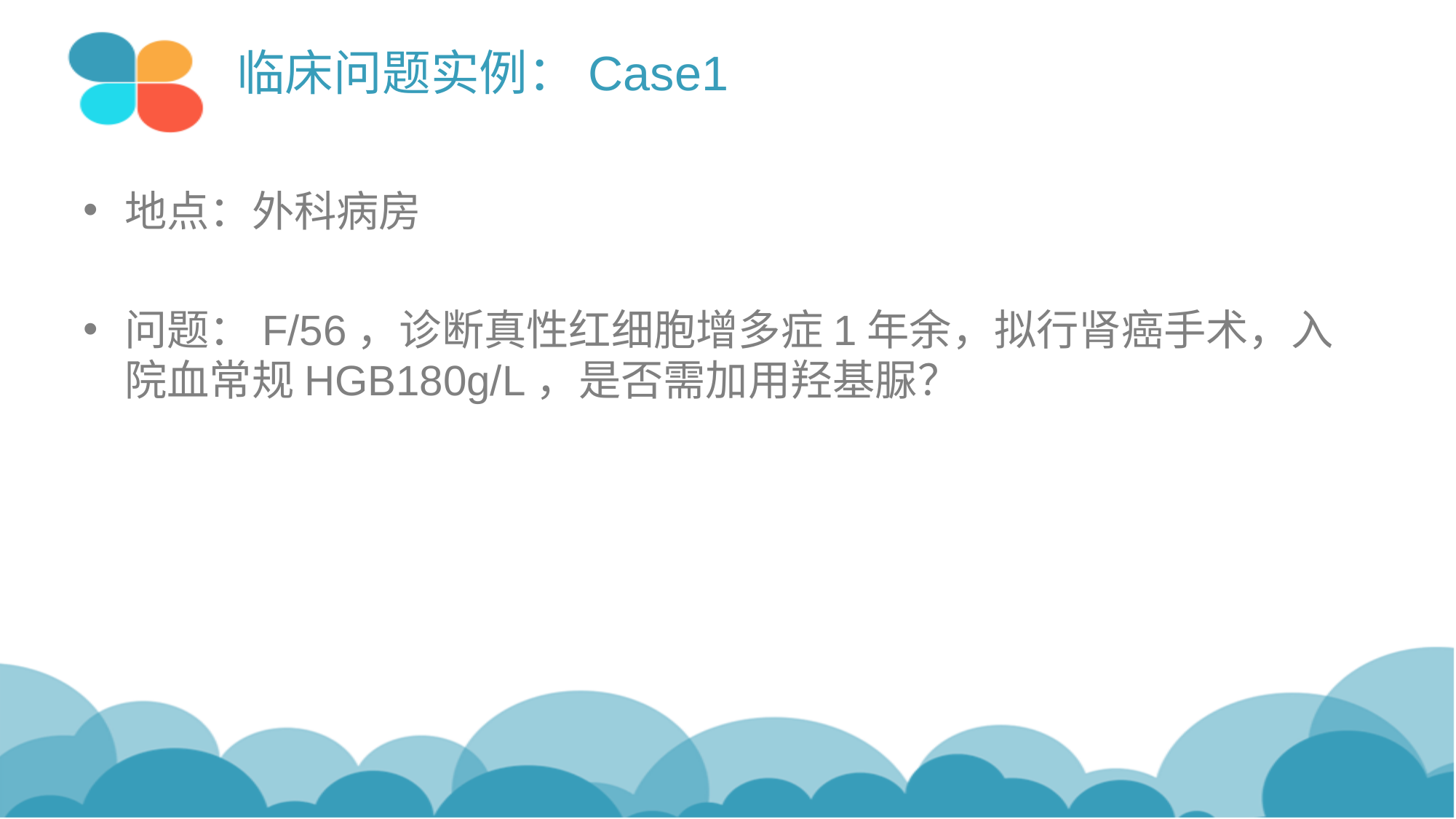

# 临床问题实例：Case1

地点：外科病房

问题：F/56，诊断真性红细胞增多症1年余，拟行肾癌手术，入院血常规HGB180g/L，是否需加用羟基脲？